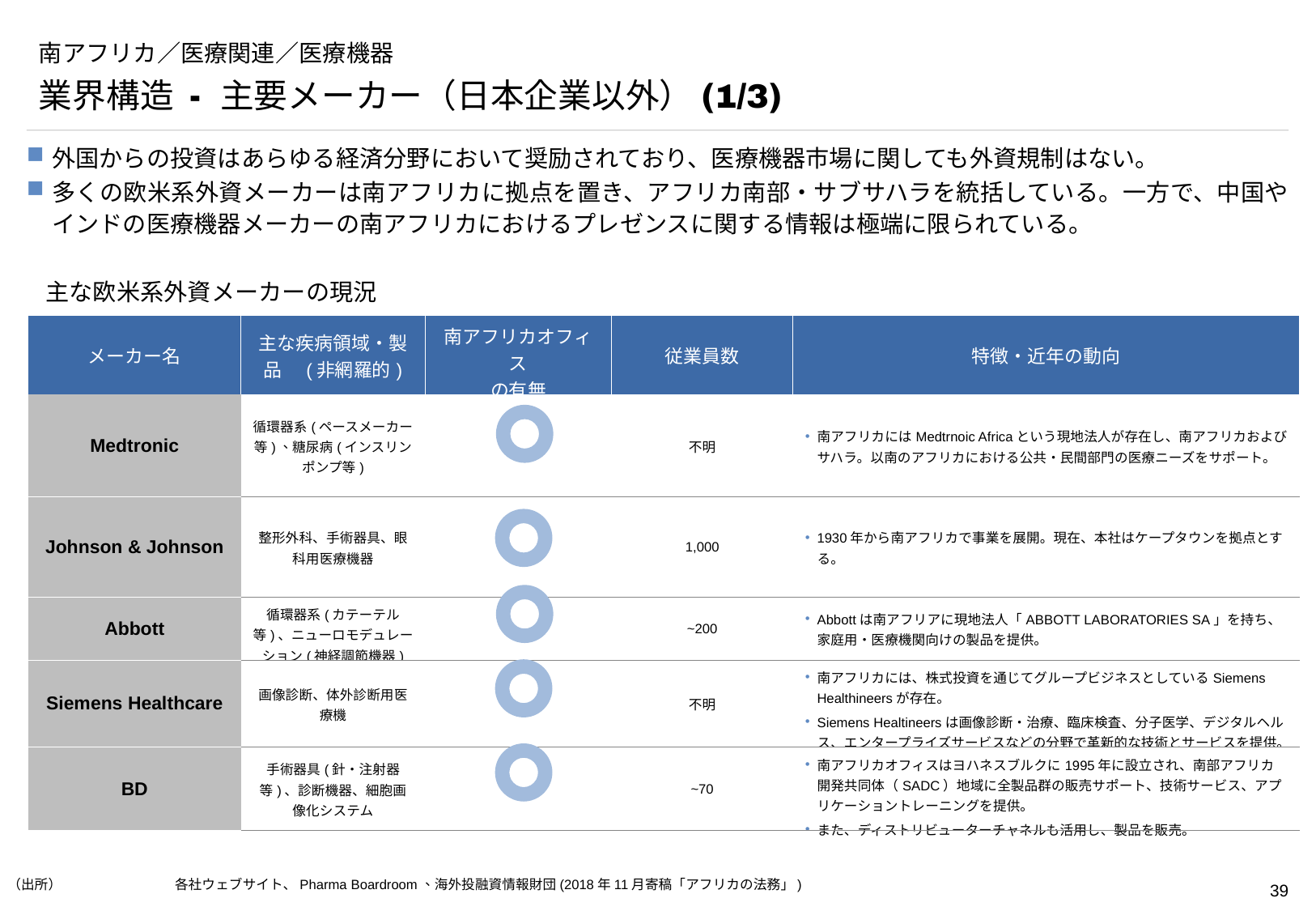

# 南アフリカ／医療関連／医療機器
業界構造 - 主要メーカー（日本企業以外）(1/3)
外国からの投資はあらゆる経済分野において奨励されており、医療機器市場に関しても外資規制はない。
多くの欧米系外資メーカーは南アフリカに拠点を置き、アフリカ南部・サブサハラを統括している。一方で、中国やインドの医療機器メーカーの南アフリカにおけるプレゼンスに関する情報は極端に限られている。
主な欧米系外資メーカーの現況
| メーカー名 | 主な疾病領域・製品　(非網羅的) | 南アフリカオフィス の有無 | 従業員数 | 特徴・近年の動向 |
| --- | --- | --- | --- | --- |
| Medtronic | 循環器系(ペースメーカー等)、糖尿病(インスリンポンプ等) |  | 不明 | 南アフリカにはMedtrnoic Africaという現地法人が存在し、南アフリカおよびサハラ。以南のアフリカにおける公共・民間部門の医療ニーズをサポート。 |
| Johnson & Johnson | 整形外科、手術器具、眼科用医療機器 |  | 1,000 | 1930年から南アフリカで事業を展開。現在、本社はケープタウンを拠点とする。 |
| Abbott | 循環器系(カテーテル等)、ニューロモデュレーション(神経調節機器) |  | ~200 | Abbottは南アフリアに現地法人「ABBOTT LABORATORIES SA」を持ち、家庭用・医療機関向けの製品を提供。 |
| Siemens Healthcare | 画像診断、体外診断用医療機 |  | 不明 | 南アフリカには、株式投資を通じてグループビジネスとしているSiemens Healthineersが存在。 Siemens Healtineersは画像診断・治療、臨床検査、分子医学、デジタルヘルス、エンタープライズサービスなどの分野で革新的な技術とサービスを提供。 |
| BD | 手術器具(針・注射器等)、診断機器、細胞画像化システム |  | ~70 | 南アフリカオフィスはヨハネスブルクに1995年に設立され、南部アフリカ開発共同体（SADC）地域に全製品群の販売サポート、技術サービス、アプリケーショントレーニングを提供。 また、ディストリビューターチャネルも活用し、製品を販売。 |

（出所）	各社ウェブサイト、Pharma Boardroom、海外投融資情報財団(2018年11月寄稿「アフリカの法務」)